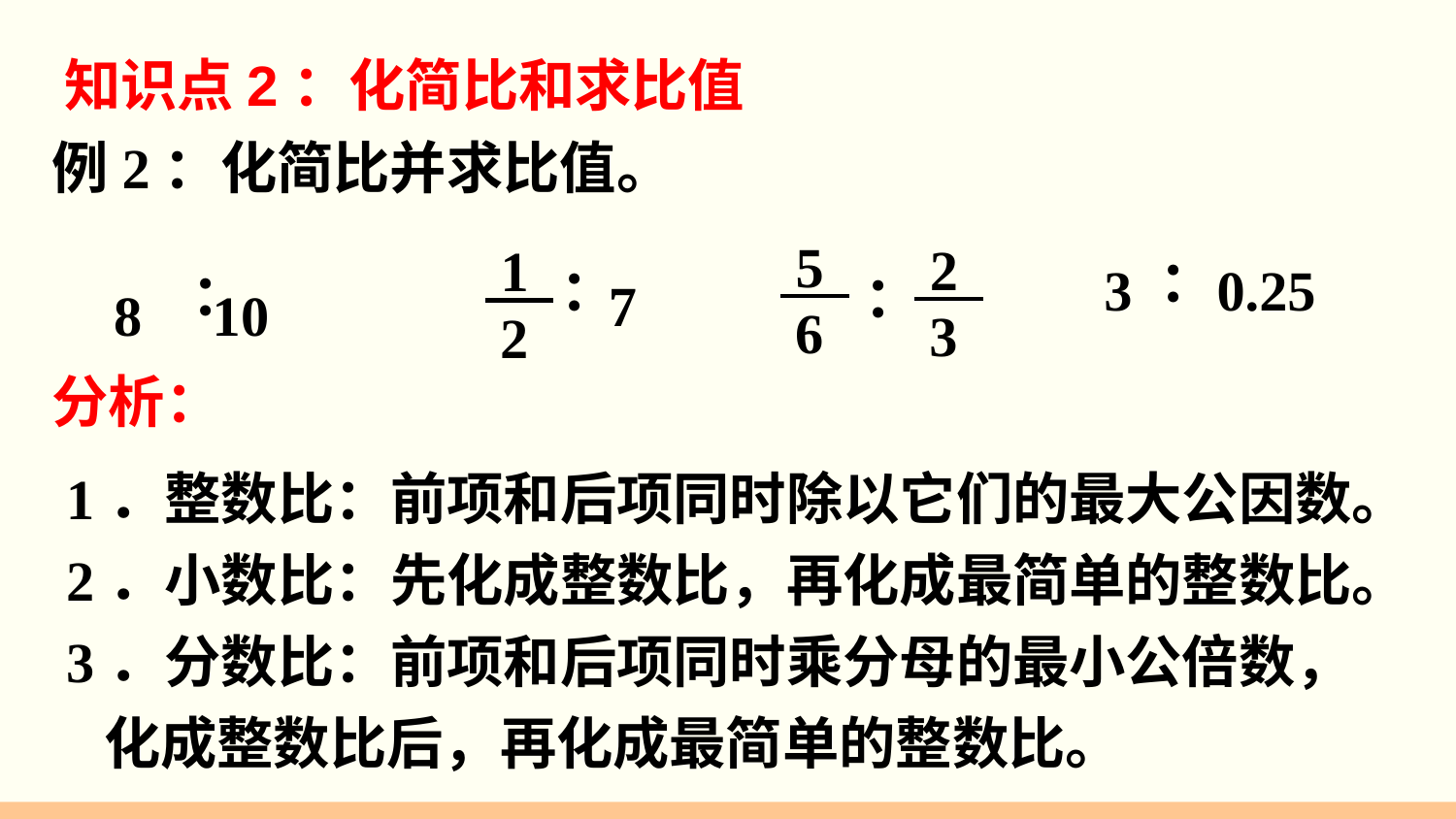

知识点2：化简比和求比值
例2：化简比并求比值。

  8     10
5
6
2
3
1
2
：
3      0.25
：
：
7
：
分析：
 1．整数比：前项和后项同时除以它们的最大公因数。
 2．小数比：先化成整数比，再化成最简单的整数比。
 3．分数比：前项和后项同时乘分母的最小公倍数，
   化成整数比后，再化成最简单的整数比。